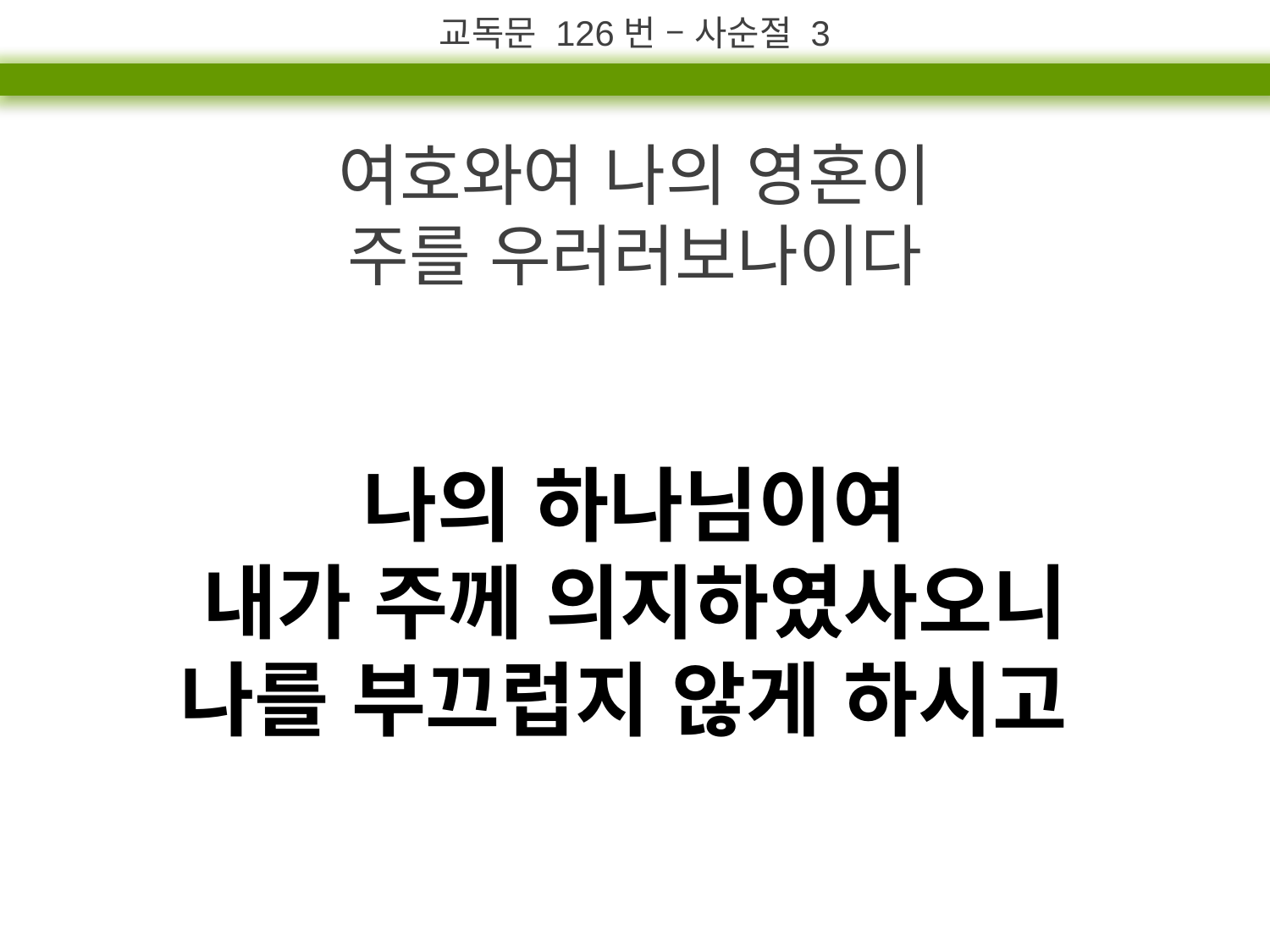

교독문 126번 – 사순절 3

여호와여 나의 영혼이
주를 우러러보나이다
나의 하나님이여
내가 주께 의지하였사오니
나를 부끄럽지 않게 하시고